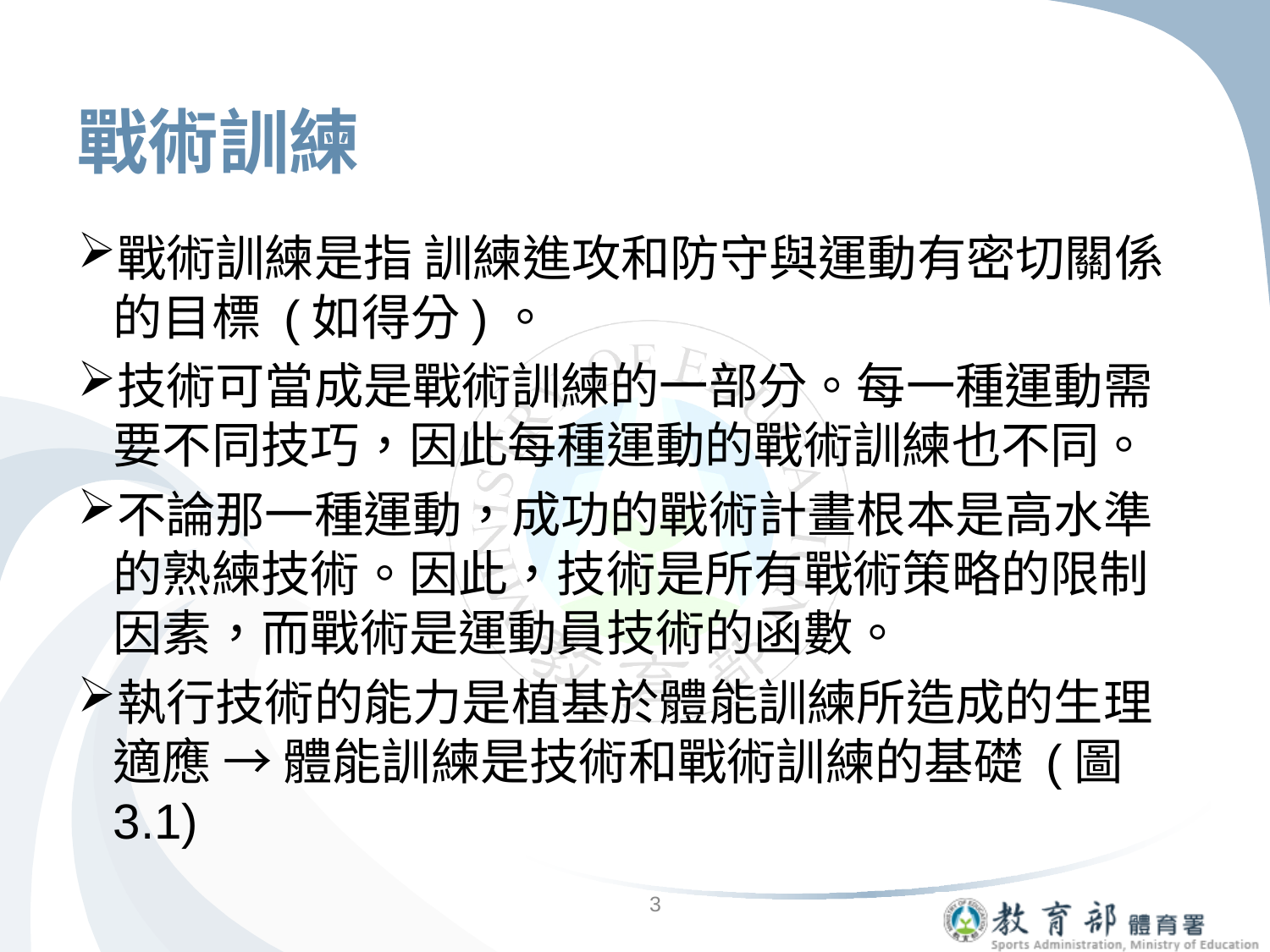

# 戰術訓練
戰術訓練是指 訓練進攻和防守與運動有密切關係的目標 (如得分)。
技術可當成是戰術訓練的一部分。每一種運動需要不同技巧，因此每種運動的戰術訓練也不同。
不論那一種運動，成功的戰術計畫根本是高水準的熟練技術。因此，技術是所有戰術策略的限制因素，而戰術是運動員技術的函數。
執行技術的能力是植基於體能訓練所造成的生理適應 → 體能訓練是技術和戰術訓練的基礎 (圖3.1)

3